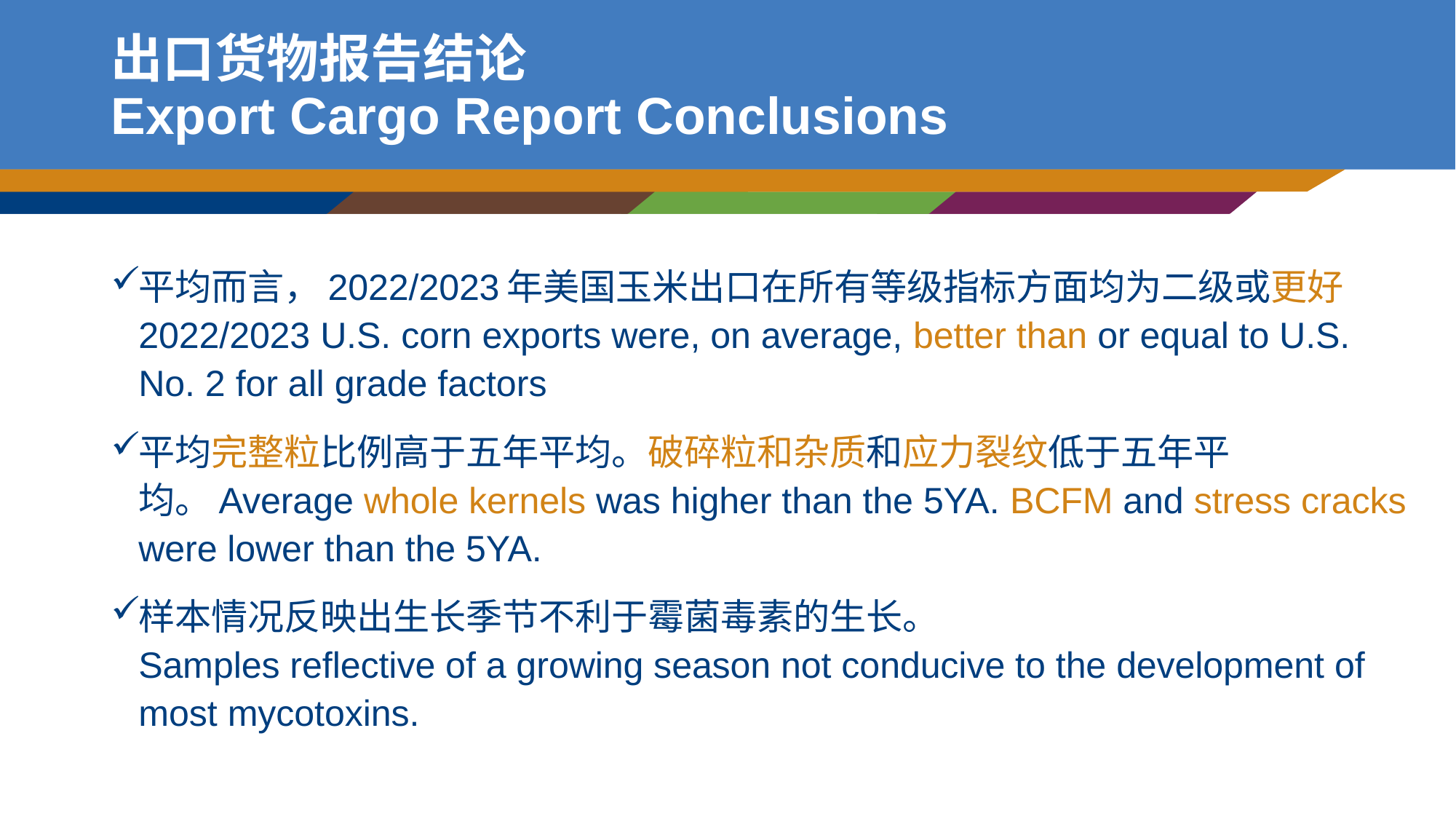

# 出口货物报告结论 Export Cargo Report Conclusions
平均而言，2022/2023年美国玉米出口在所有等级指标方面均为二级或更好
2022/2023 U.S. corn exports were, on average, better than or equal to U.S. No. 2 for all grade factors
平均完整粒比例高于五年平均。破碎粒和杂质和应力裂纹低于五年平均。Average whole kernels was higher than the 5YA. BCFM and stress cracks were lower than the 5YA.
样本情况反映出生长季节不利于霉菌毒素的生长。
Samples reflective of a growing season not conducive to the development of most mycotoxins.